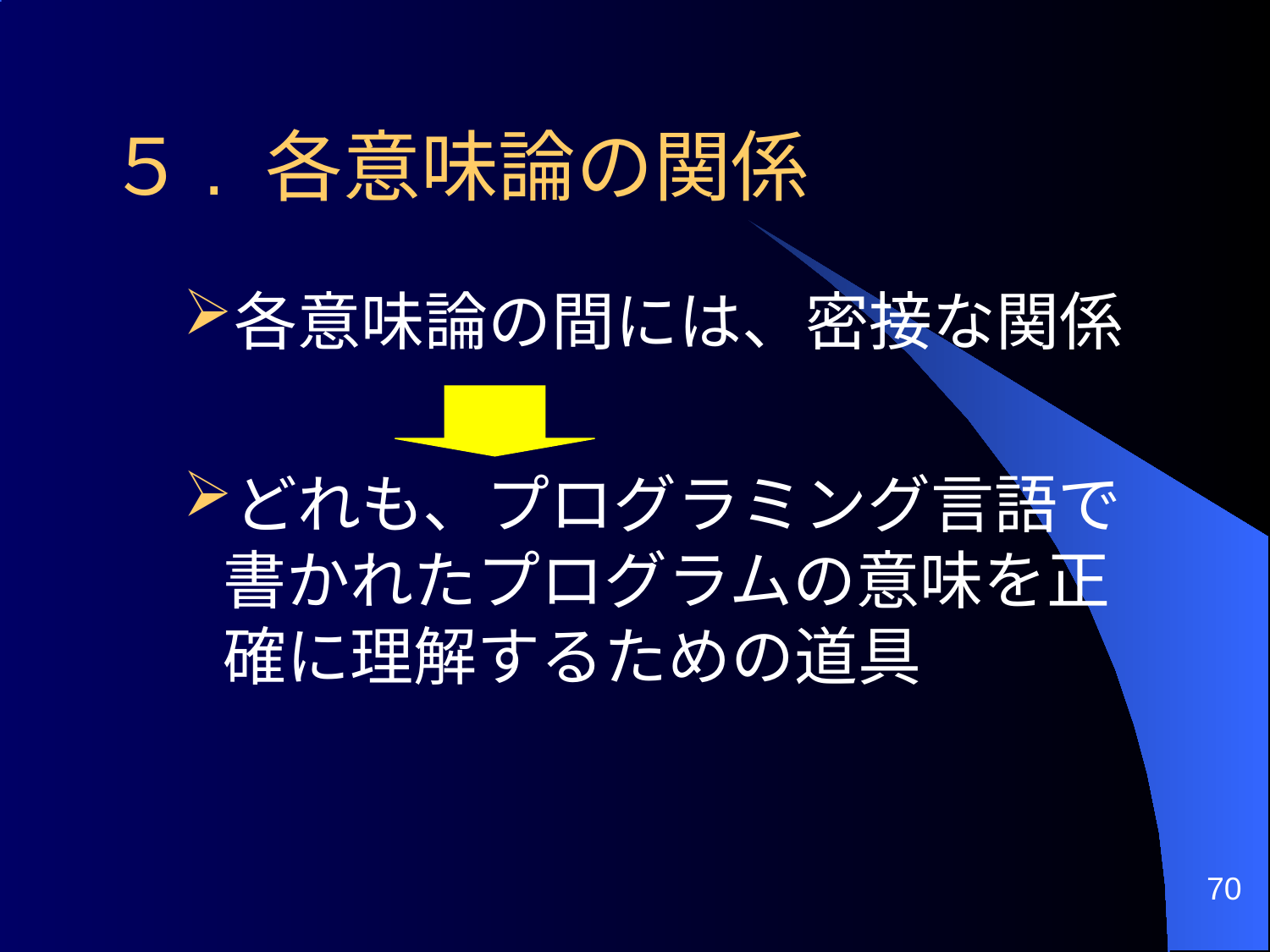

# ５. 各意味論の関係
各意味論の間には、密接な関係

どれも、プログラミング言語で書かれたプログラムの意味を正確に理解するための道具

70